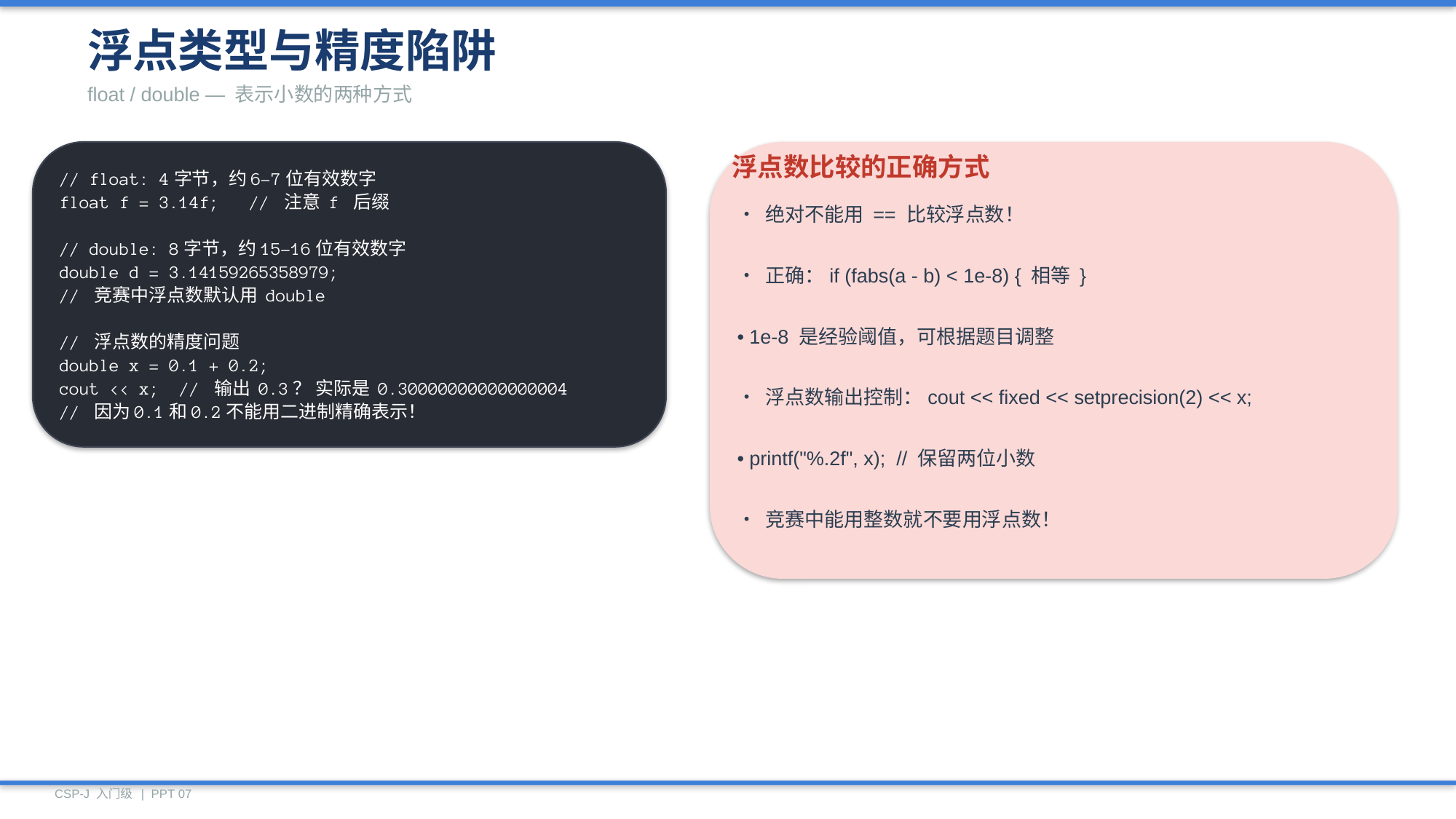

浮点类型与精度陷阱
float / double — 表示小数的两种方式
// float: 4字节，约6-7位有效数字
float f = 3.14f;   // 注意 f 后缀

// double: 8字节，约15-16位有效数字
double d = 3.14159265358979;
// 竞赛中浮点数默认用 double

// 浮点数的精度问题
double x = 0.1 + 0.2;
cout << x;  // 输出 0.3？ 实际是 0.30000000000000004
// 因为0.1和0.2不能用二进制精确表示！

浮点数比较的正确方式
• 绝对不能用 == 比较浮点数！
• 正确：if (fabs(a - b) < 1e-8) { 相等 }
• 1e-8 是经验阈值，可根据题目调整
• 浮点数输出控制：cout << fixed << setprecision(2) << x;
• printf("%.2f", x);  // 保留两位小数
• 竞赛中能用整数就不要用浮点数！

CSP-J 入门级  |  PPT 07